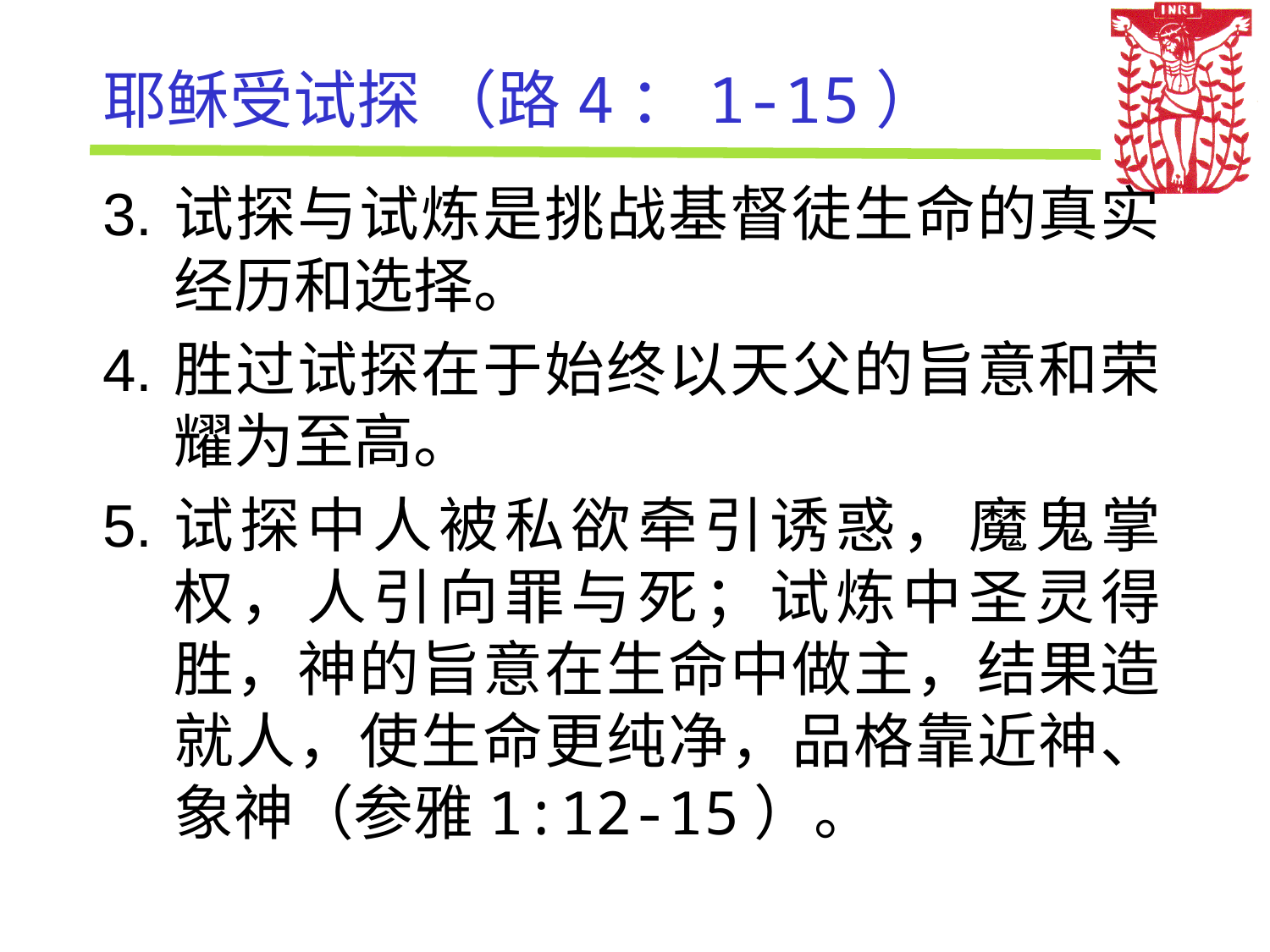

# 耶稣受试探 （路4：1-15）
试探与试炼是挑战基督徒生命的真实经历和选择。
胜过试探在于始终以天父的旨意和荣耀为至高。
试探中人被私欲牵引诱惑，魔鬼掌权，人引向罪与死；试炼中圣灵得胜，神的旨意在生命中做主，结果造就人，使生命更纯净，品格靠近神、象神（参雅1:12-15）。